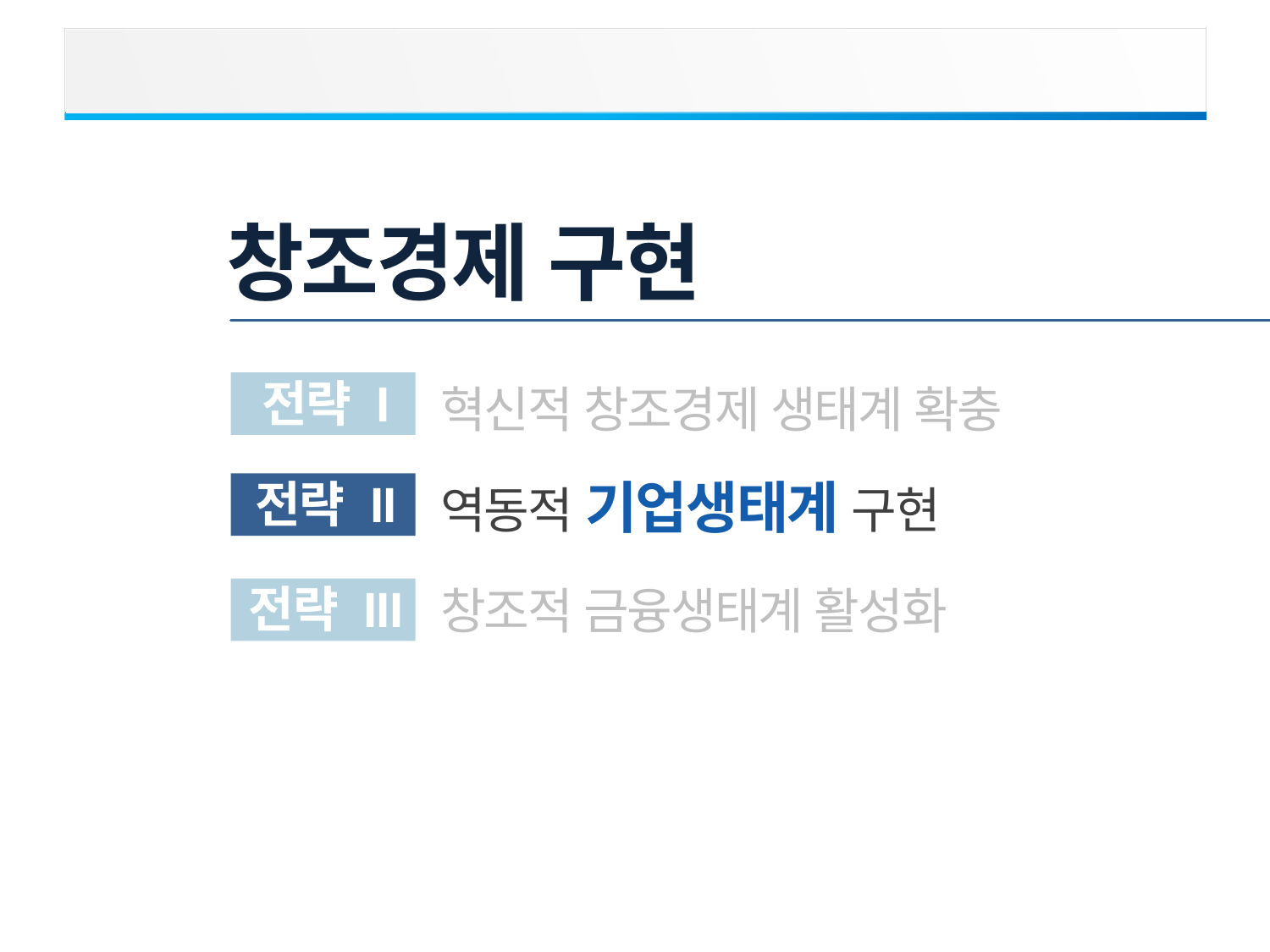

창조경제 구현

전략 I
혁신적 창조경제 생태계 확충

역동적 기업생태계 구현
전략 II

전략 III
창조적 금융생태계 활성화